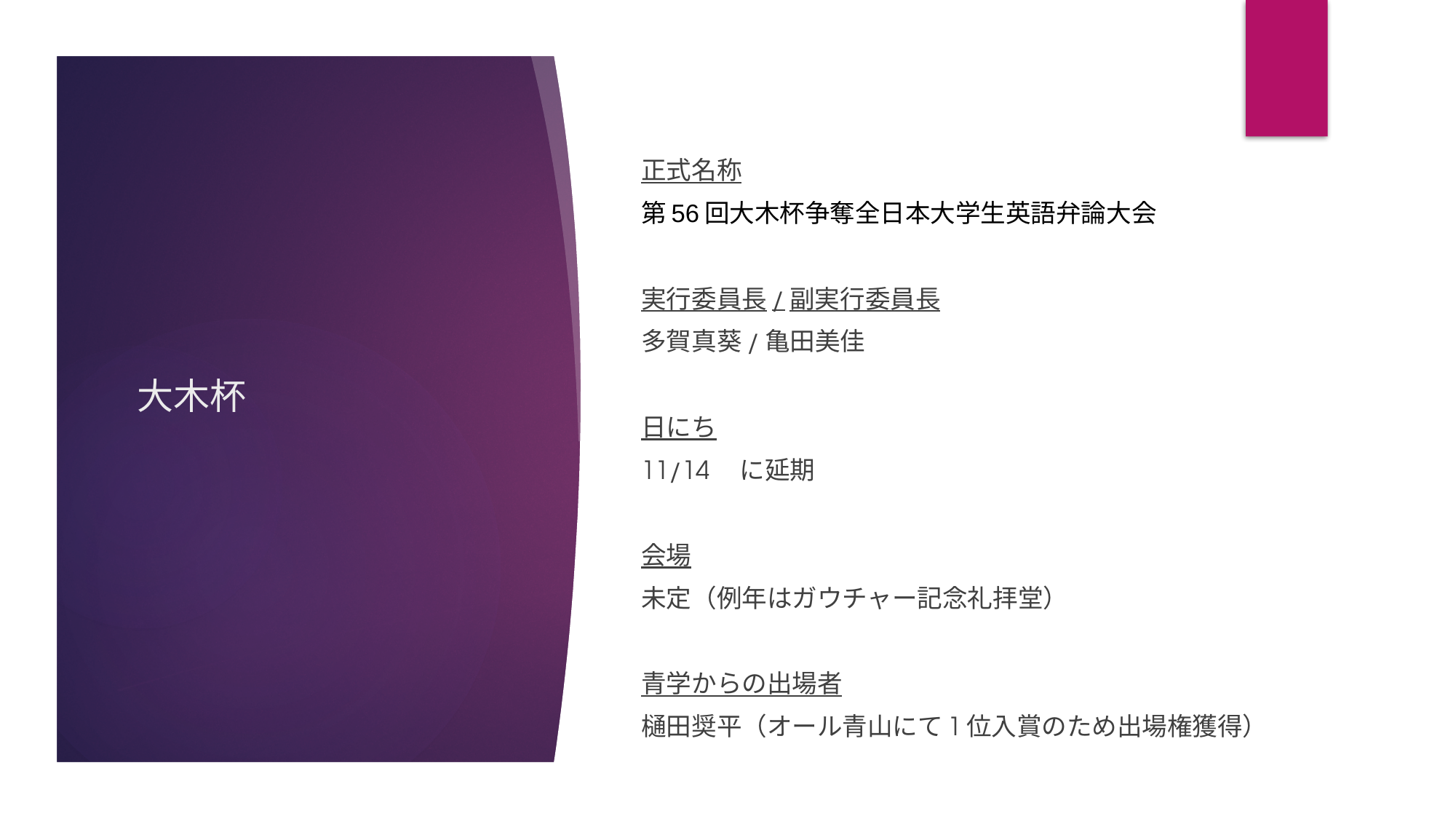

正式名称
第56回大木杯争奪全日本大学生英語弁論大会

実行委員長/副実行委員長
多賀真葵/亀田美佳

日にち
11/14　に延期

会場
未定（例年はガウチャー記念礼拝堂）

青学からの出場者
樋田奨平（オール青山にて1位入賞のため出場権獲得）

# 大木杯